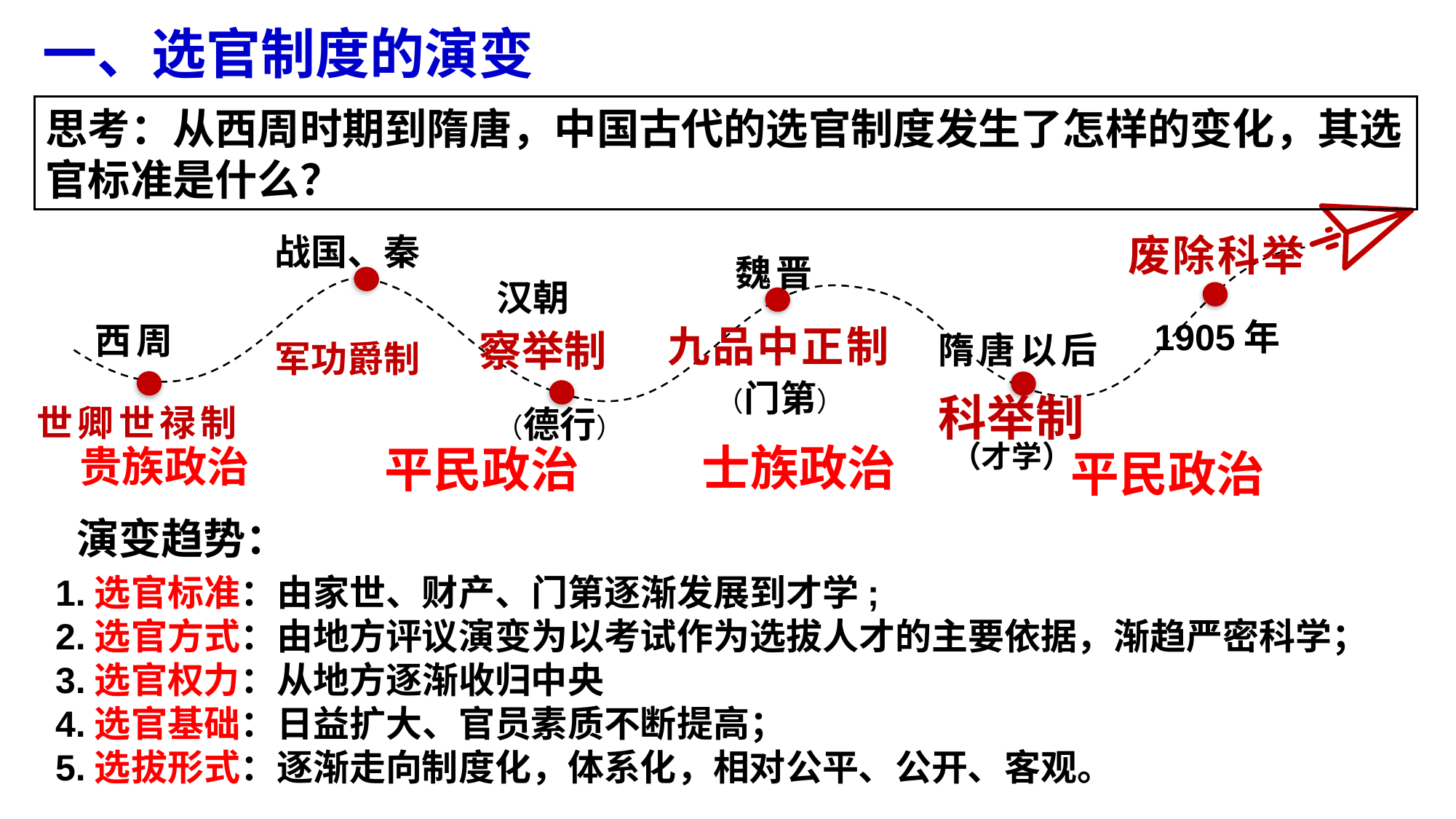

一、选官制度的演变

思考：从西周时期到隋唐，中国古代的选官制度发生了怎样的变化，其选官标准是什么？
废除科举
战国、秦
隋炀帝下扬州
魏晋
汉朝
九品中正制
1905年
西周
察举制
隋唐以后
军功爵制
（门第）
科举制
世卿世禄制

（德行）
贵族政治
士族政治
平民政治
    平民政治
（才学）
演变趋势：
1.选官标准：由家世、财产、门第逐渐发展到才学;
2.选官方式：由地方评议演变为以考试作为选拔人才的主要依据，渐趋严密科学；
3.选官权力：从地方逐渐收归中央
4.选官基础：日益扩大、官员素质不断提高；
5.选拔形式：逐渐走向制度化，体系化，相对公平、公开、客观。